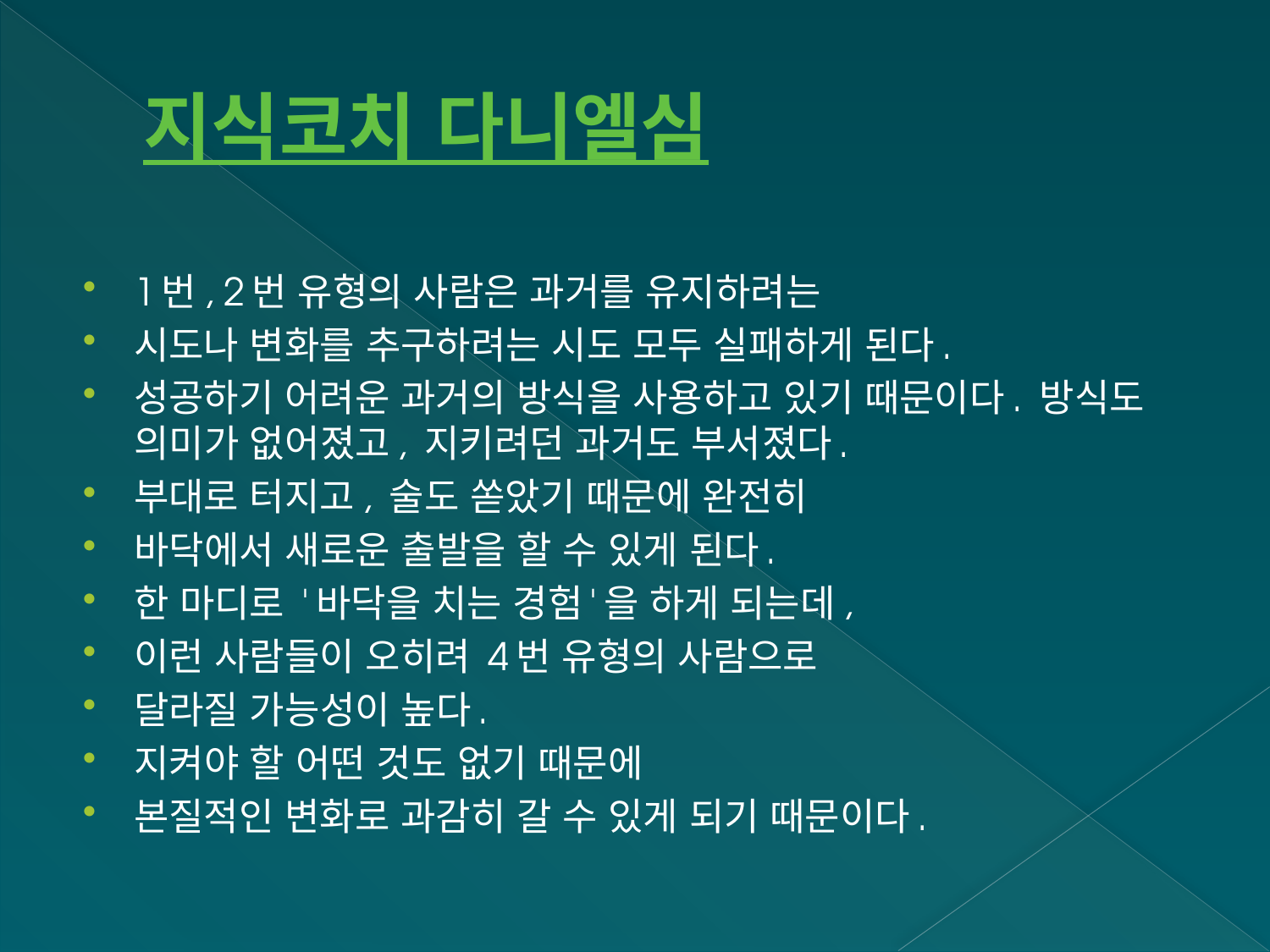

# 지식코치 다니엘심
1번, 2번 유형의 사람은 과거를 유지하려는
시도나 변화를 추구하려는 시도 모두 실패하게 된다.
성공하기 어려운 과거의 방식을 사용하고 있기 때문이다. 방식도 의미가 없어졌고, 지키려던 과거도 부서졌다.
부대로 터지고, 술도 쏟았기 때문에 완전히
바닥에서 새로운 출발을 할 수 있게 된다.
한 마디로 '바닥을 치는 경험'을 하게 되는데,
이런 사람들이 오히려 4번 유형의 사람으로
달라질 가능성이 높다.
지켜야 할 어떤 것도 없기 때문에
본질적인 변화로 과감히 갈 수 있게 되기 때문이다.